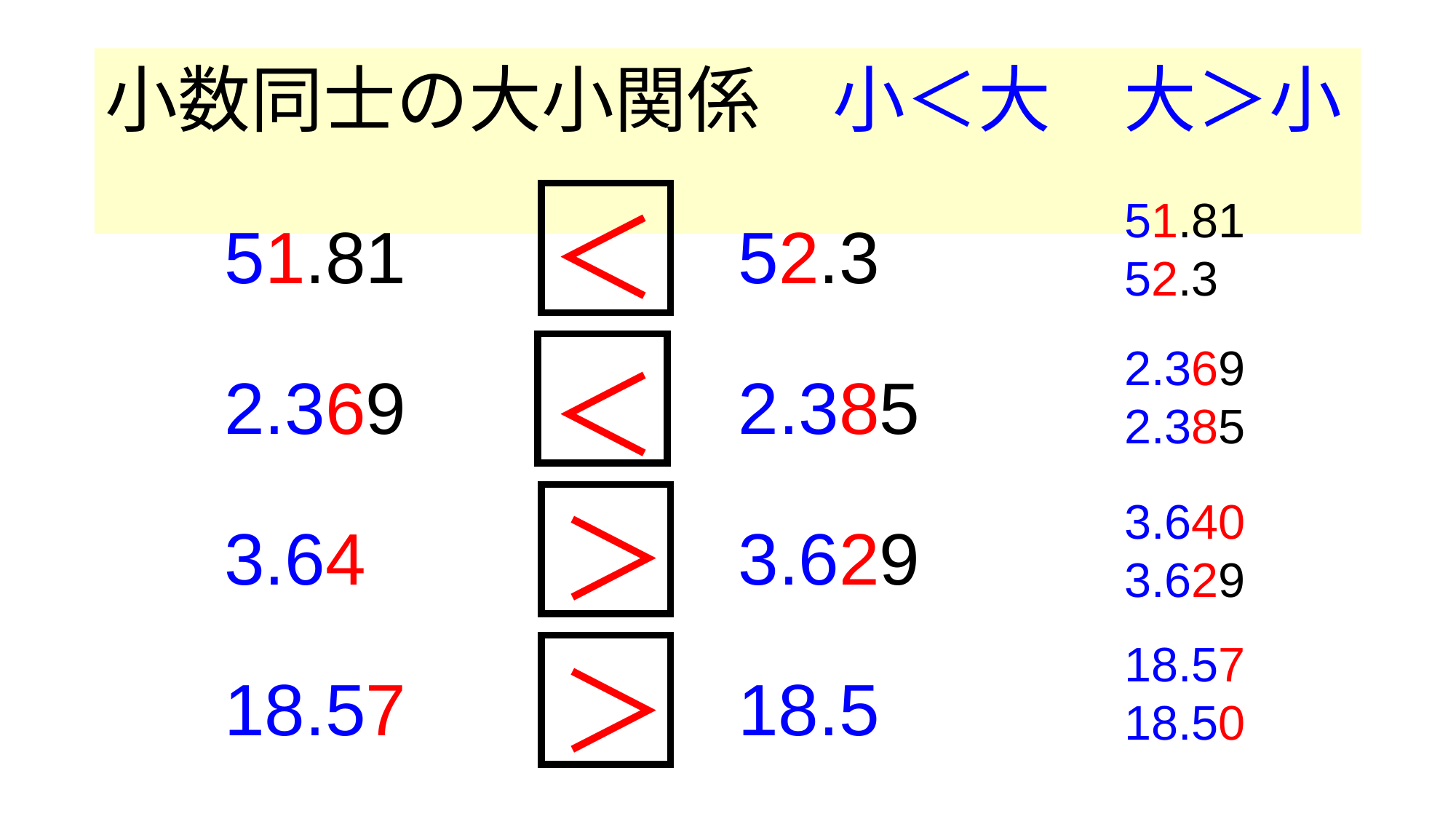

小数同士の大小関係　小＜大　大＞小

＜
51.81
52.3
51.81
52.3
2.369
2.385

＜
2.369
2.385

＞
3.640
3.629
3.64
3.629
18.57
18.50

＞
18.57
18.5